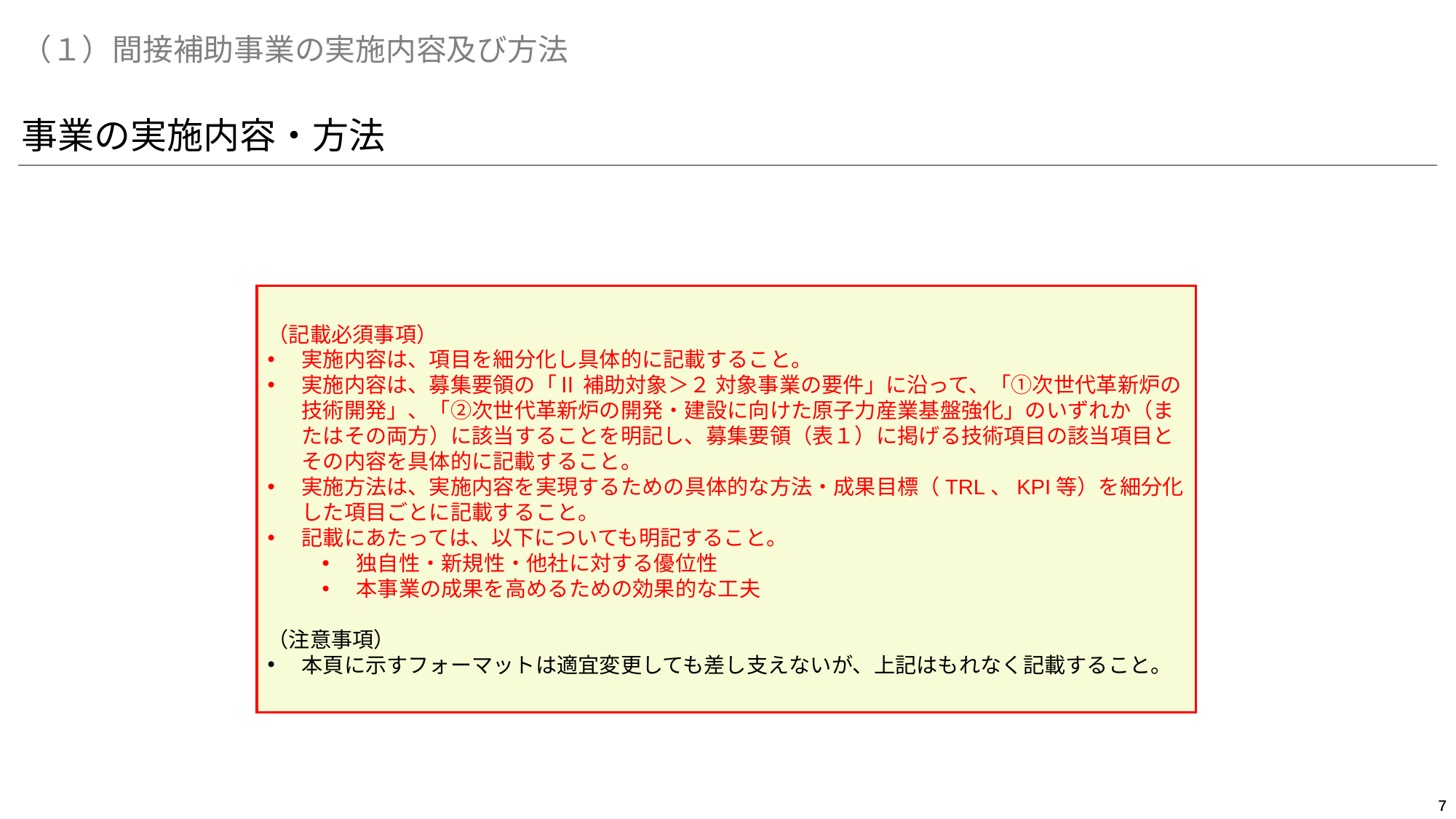

（１）間接補助事業の実施内容及び方法
事業の実施内容・方法
（記載必須事項）
実施内容は、項目を細分化し具体的に記載すること。
実施内容は、募集要領の「Ⅱ 補助対象＞２ 対象事業の要件」に沿って、「①次世代革新炉の技術開発」、「②次世代革新炉の開発・建設に向けた原子力産業基盤強化」のいずれか（またはその両方）に該当することを明記し、募集要領（表１）に掲げる技術項目の該当項目とその内容を具体的に記載すること。
実施方法は、実施内容を実現するための具体的な方法・成果目標（TRL、KPI等）を細分化した項目ごとに記載すること。
記載にあたっては、以下についても明記すること。
独自性・新規性・他社に対する優位性
本事業の成果を高めるための効果的な工夫

（注意事項）
本頁に示すフォーマットは適宜変更しても差し支えないが、上記はもれなく記載すること。